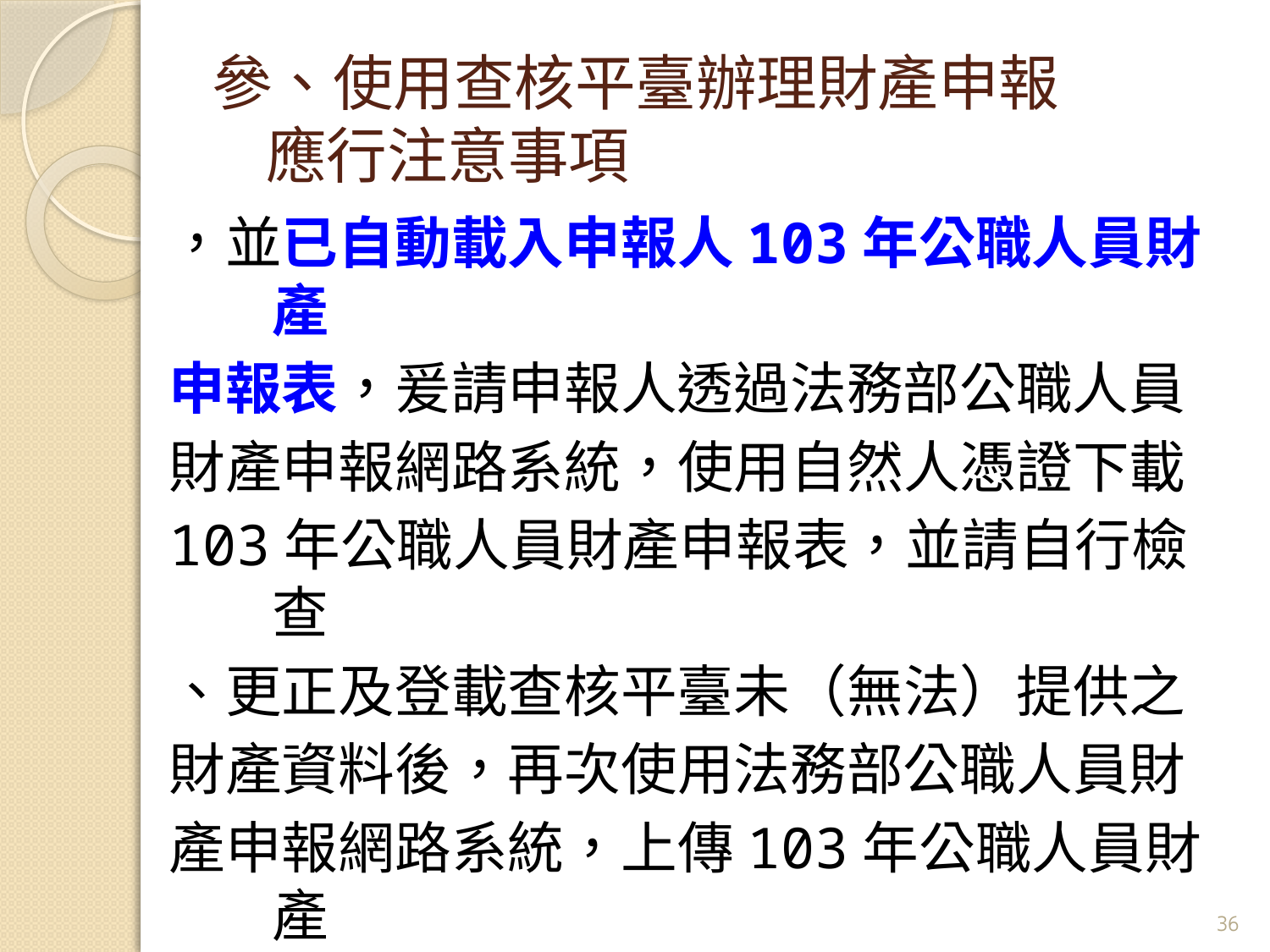

# 參、使用查核平臺辦理財產申報 應行注意事項
，並已自動載入申報人103年公職人員財產
申報表，爰請申報人透過法務部公職人員
財產申報網路系統，使用自然人憑證下載
103年公職人員財產申報表，並請自行檢查
、更正及登載查核平臺未（無法）提供之
財產資料後，再次使用法務部公職人員財
產申報網路系統，上傳103年公職人員財產
申報表，完成申報。
36